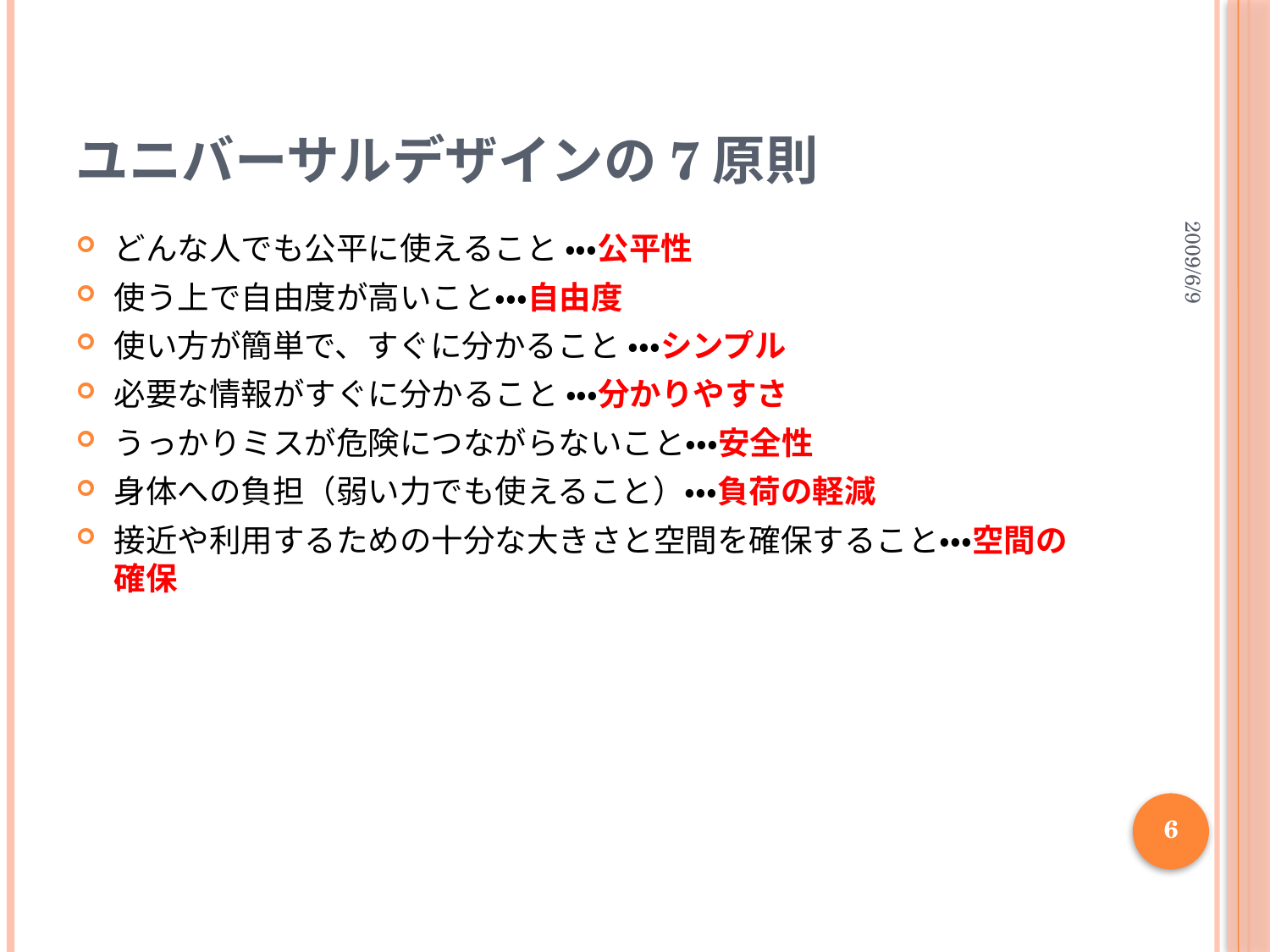

# ユニバーサルデザインの7原則
2009/6/9
どんな人でも公平に使えること ・・・公平性
使う上で自由度が高いこと・・・自由度
使い方が簡単で、すぐに分かること ・・・シンプル
必要な情報がすぐに分かること ・・・分かりやすさ
うっかりミスが危険につながらないこと・・・安全性
身体への負担（弱い力でも使えること）・・・負荷の軽減
接近や利用するための十分な大きさと空間を確保すること・・・空間の確保

6